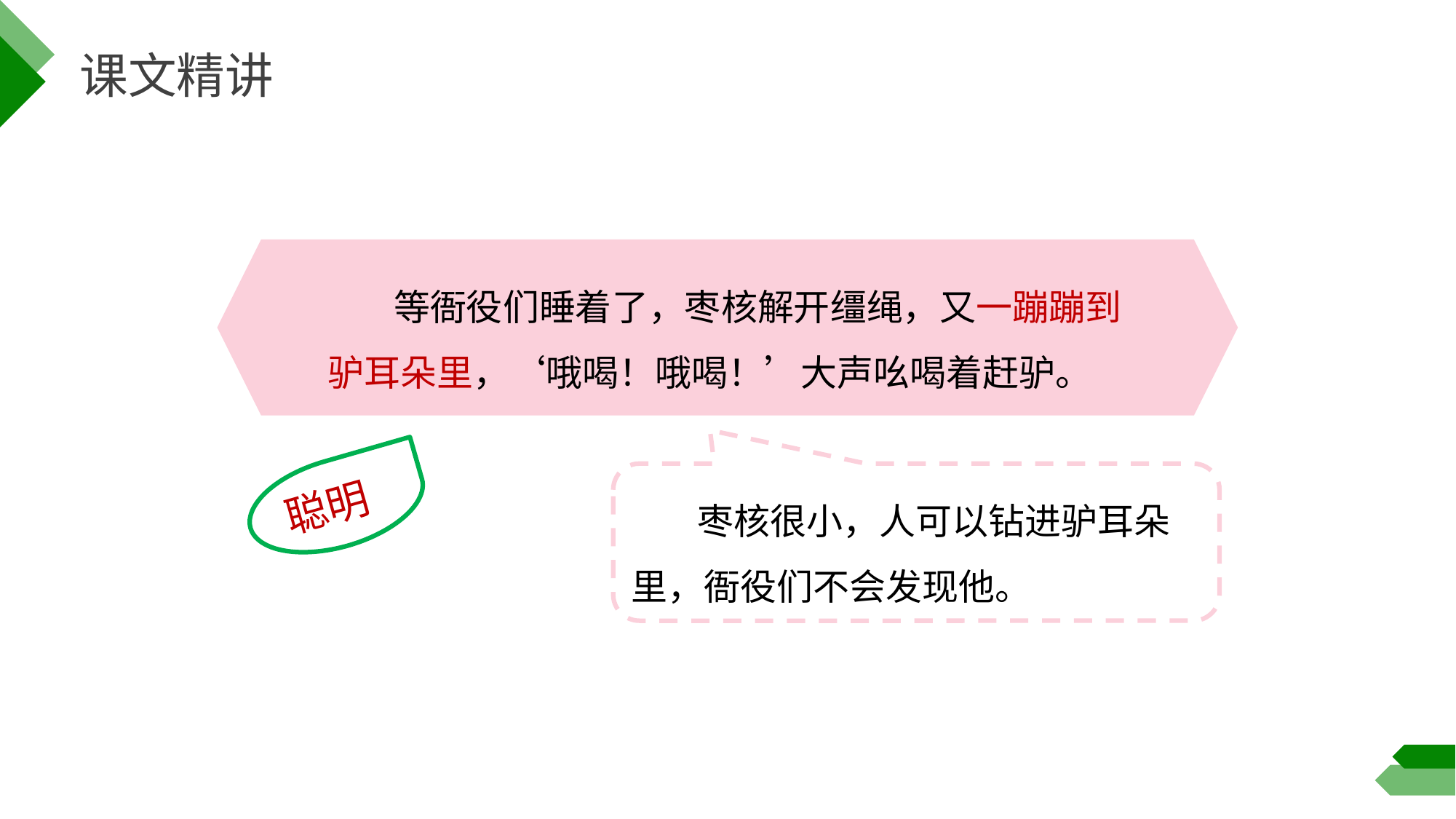

课文精讲
       等衙役们睡着了，枣核解开缰绳，又一蹦蹦到驴耳朵里，‘哦喝！哦喝！’大声吆喝着赶驴。
聪明
       枣核很小，人可以钻进驴耳朵里，衙役们不会发现他。